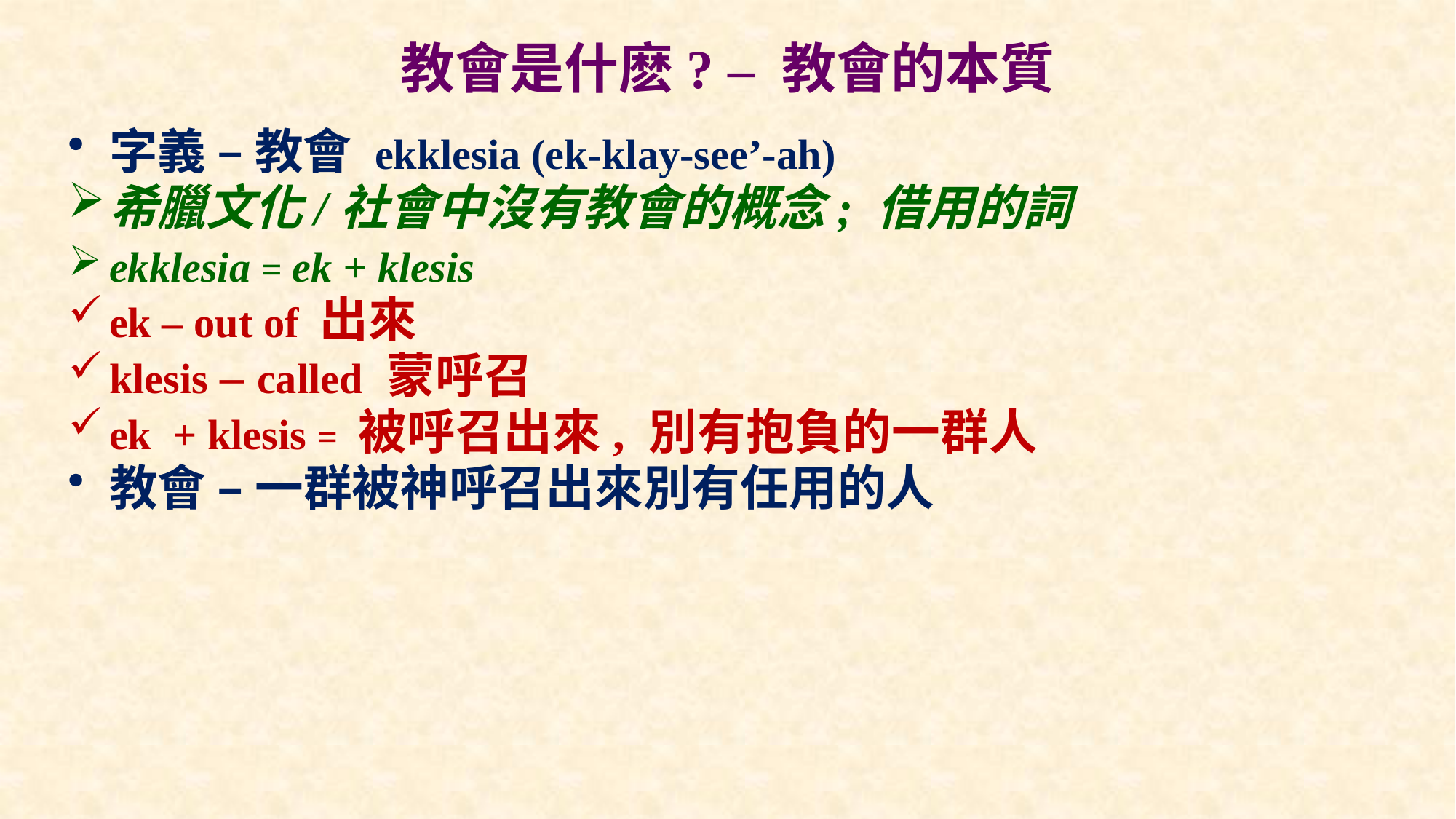

# 教會是什麽? – 教會的本質
字義 – 教會 ekklesia (ek-klay-see’-ah)
希臘文化/社會中沒有教會的概念; 借用的詞
ekklesia = ek + klesis
ek – out of 出來
klesis – called 蒙呼召
ek  + klesis = 被呼召出來, 別有抱負的一群人
教會 – 一群被神呼召出來別有任用的人